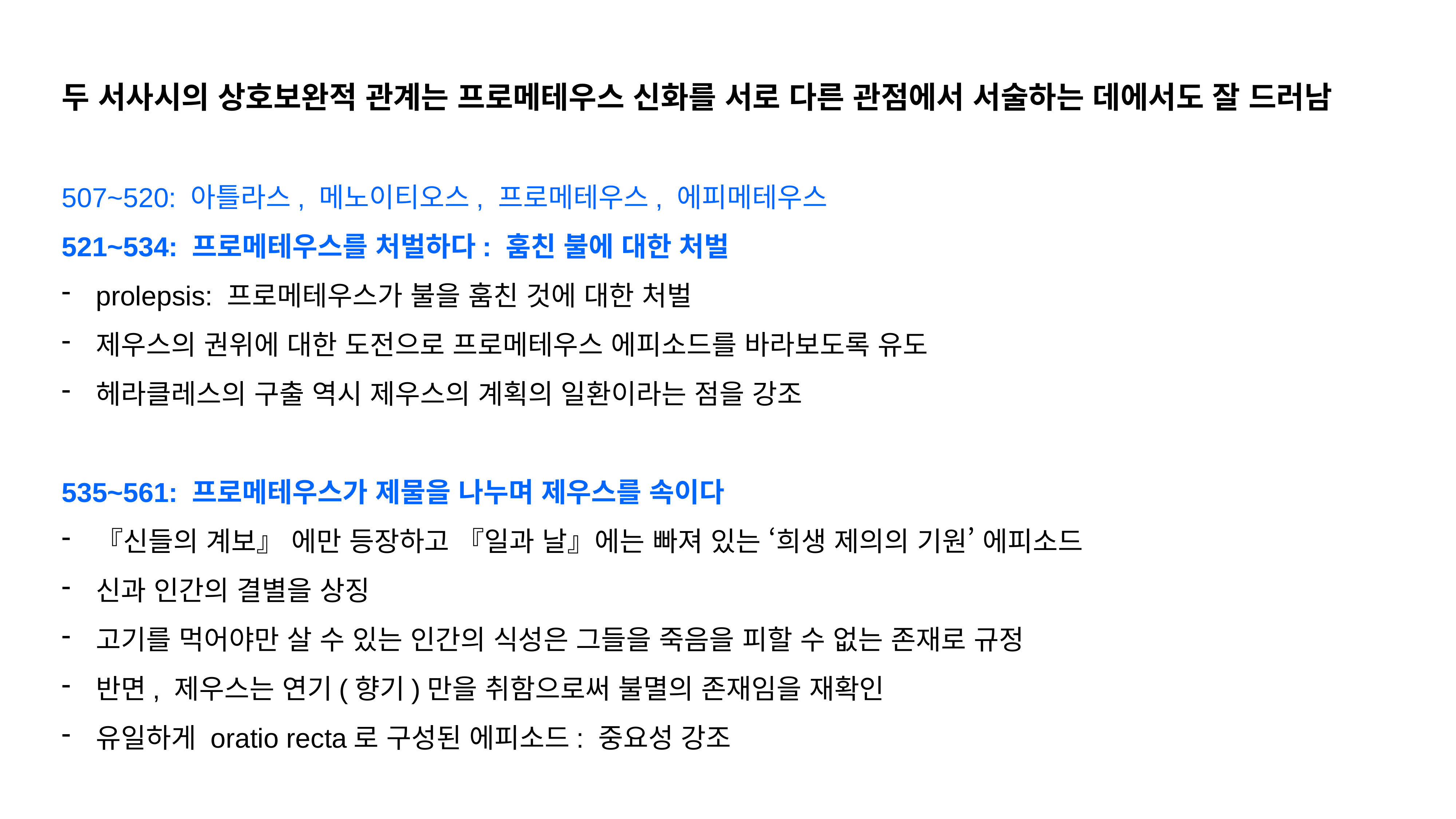

두 서사시의 상호보완적 관계는 프로메테우스 신화를 서로 다른 관점에서 서술하는 데에서도 잘 드러남

507~520: 아틀라스, 메노이티오스, 프로메테우스, 에피메테우스
521~534: 프로메테우스를 처벌하다: 훔친 불에 대한 처벌
prolepsis: 프로메테우스가 불을 훔친 것에 대한 처벌
제우스의 권위에 대한 도전으로 프로메테우스 에피소드를 바라보도록 유도
헤라클레스의 구출 역시 제우스의 계획의 일환이라는 점을 강조

535~561: 프로메테우스가 제물을 나누며 제우스를 속이다
『신들의 계보』 에만 등장하고 『일과 날』에는 빠져 있는 ‘희생 제의의 기원’ 에피소드
신과 인간의 결별을 상징
고기를 먹어야만 살 수 있는 인간의 식성은 그들을 죽음을 피할 수 없는 존재로 규정
반면, 제우스는 연기(향기)만을 취함으로써 불멸의 존재임을 재확인
유일하게 oratio recta로 구성된 에피소드: 중요성 강조